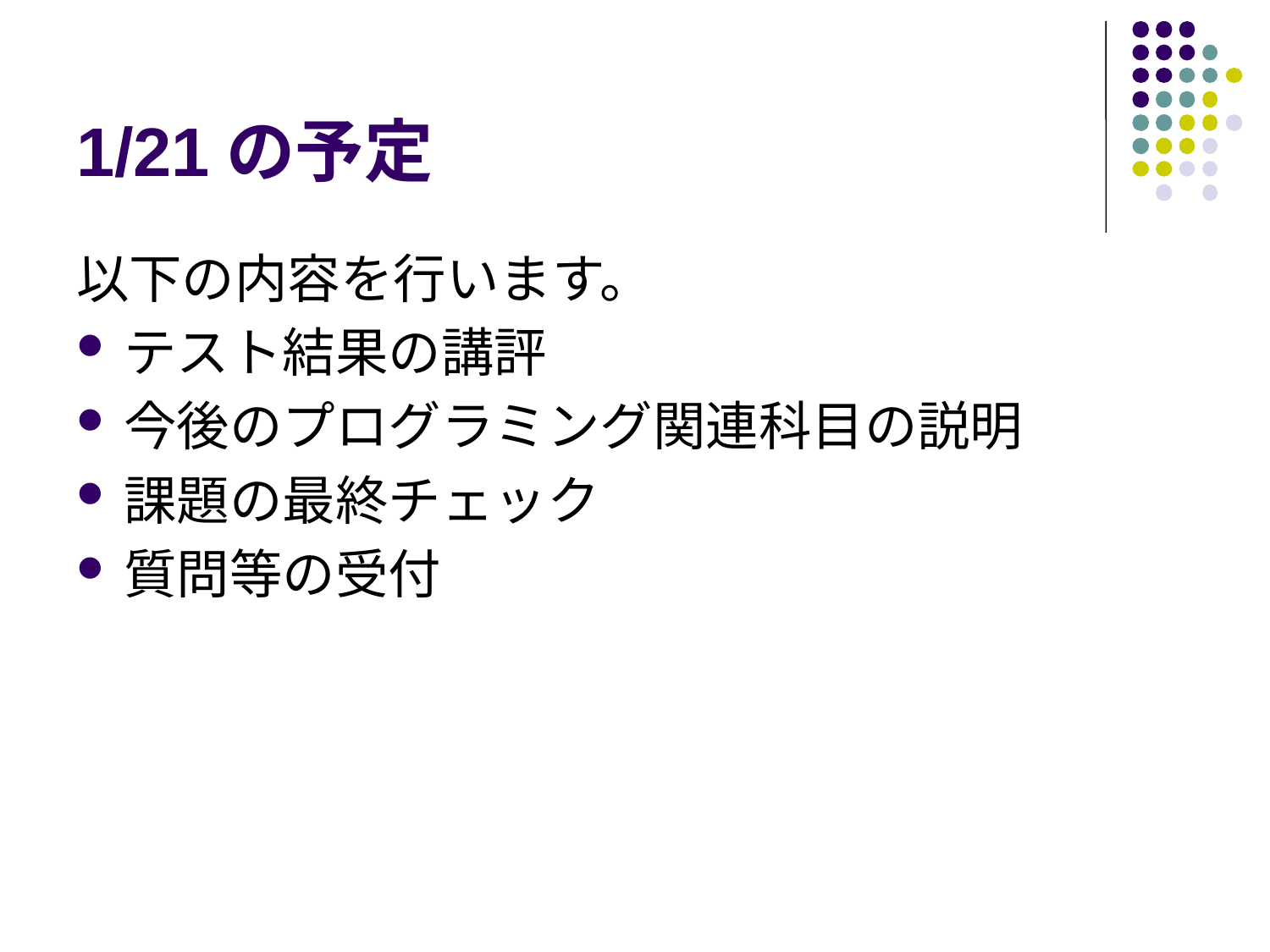

# 1/21の予定
以下の内容を行います。
テスト結果の講評
今後のプログラミング関連科目の説明
課題の最終チェック
質問等の受付